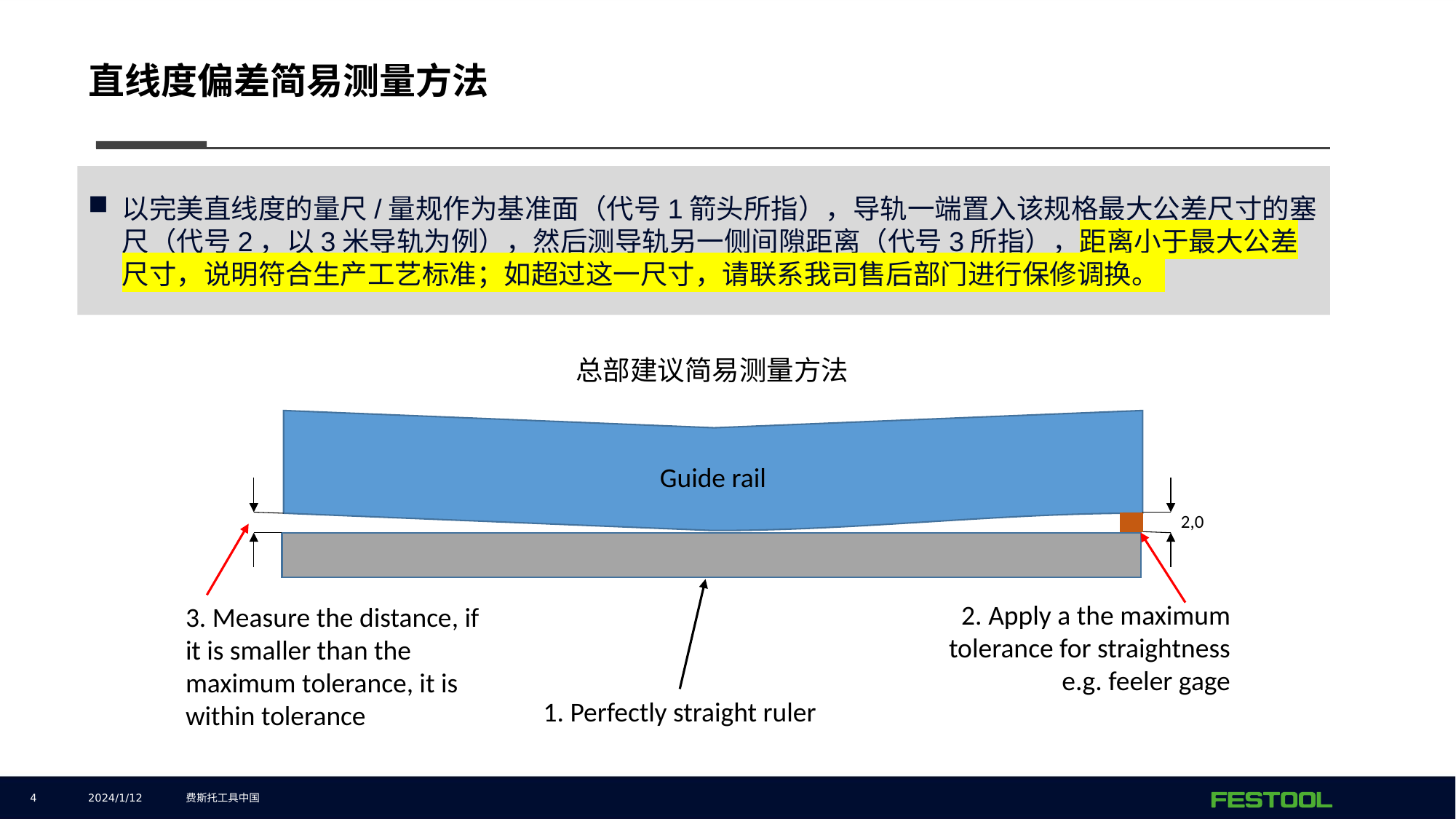

# 直线度偏差简易测量方法

以完美直线度的量尺/量规作为基准面（代号1箭头所指），导轨一端置入该规格最大公差尺寸的塞尺（代号2，以3米导轨为例），然后测导轨另一侧间隙距离（代号3所指），距离小于最大公差尺寸，说明符合生产工艺标准；如超过这一尺寸，请联系我司售后部门进行保修调换。
总部建议简易测量方法

Guide rail
2,0

2. Apply a the maximum tolerance for straightness e.g. feeler gage
3. Measure the distance, if it is smaller than the maximum tolerance, it is within tolerance
1. Perfectly straight ruler
4
2024/1/12
费斯托工具中国